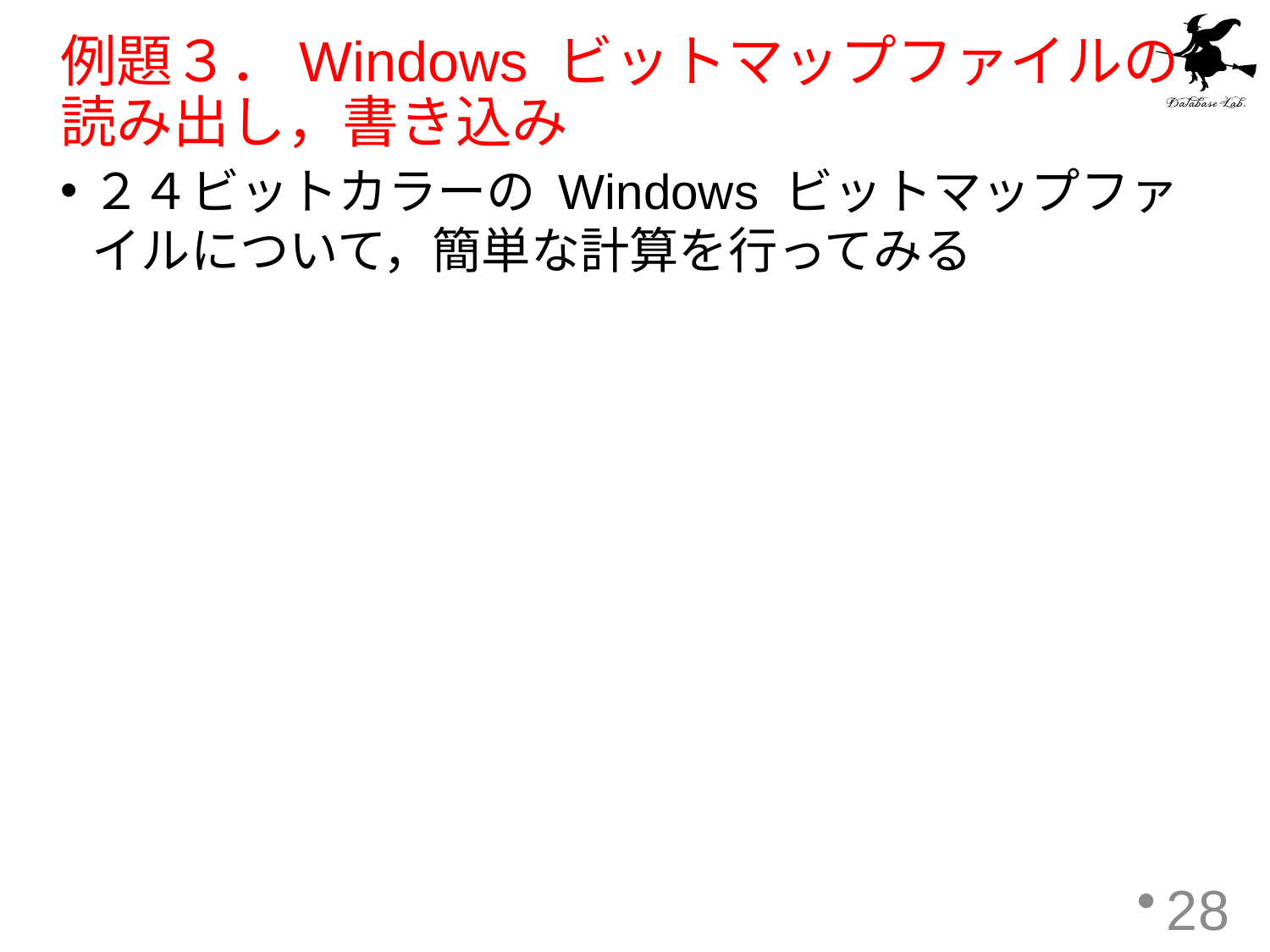

# 例題３．Windows ビットマップファイルの読み出し，書き込み
２４ビットカラーの Windows ビットマップファイルについて，簡単な計算を行ってみる

28